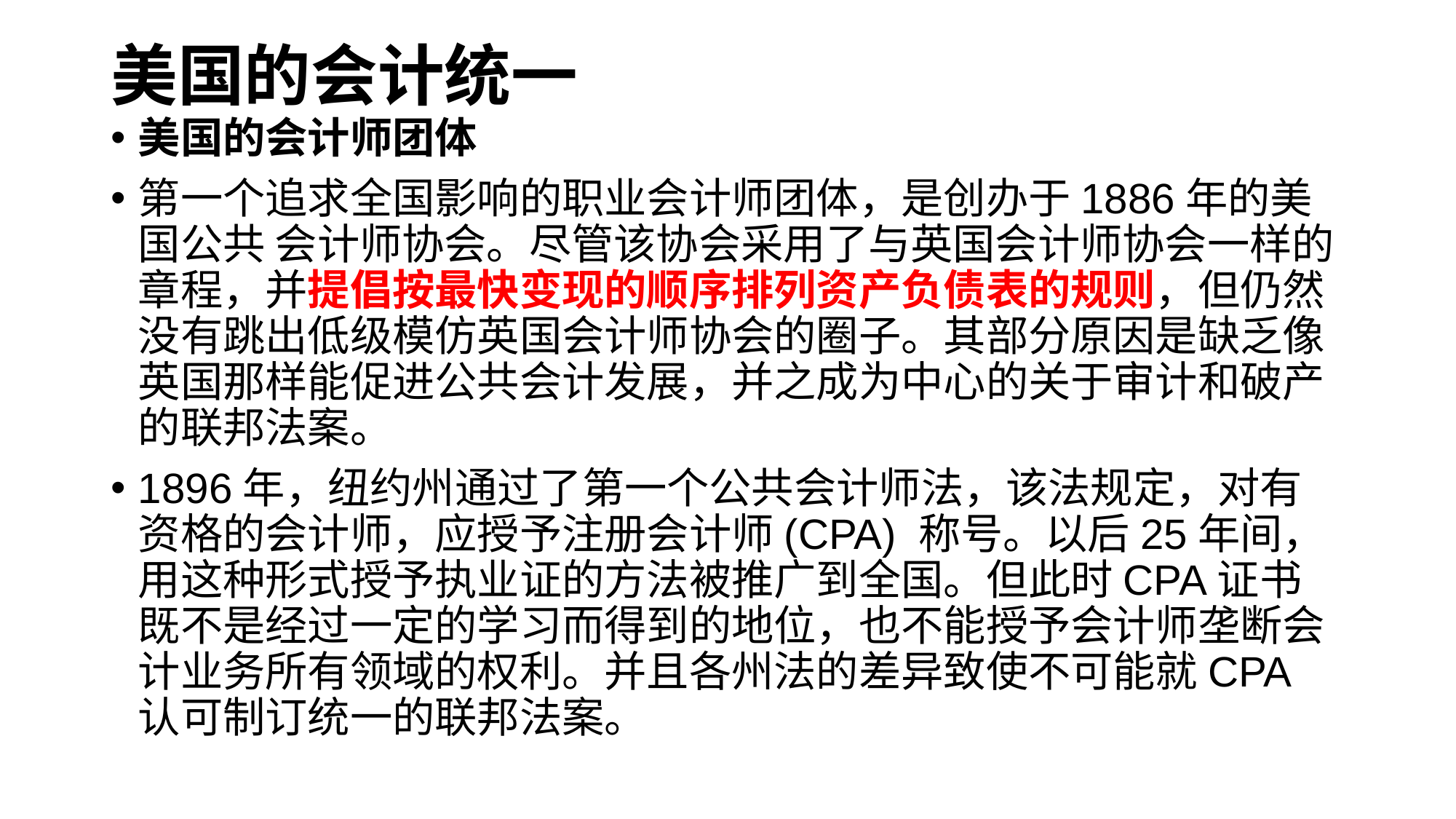

# 美国的会计统一
美国的会计师团体
第一个追求全国影响的职业会计师团体，是创办于1886年的美国公共 会计师协会。尽管该协会采用了与英国会计师协会一样的章程，并提倡按最快变现的顺序排列资产负债表的规则，但仍然没有跳出低级模仿英国会计师协会的圈子。其部分原因是缺乏像英国那样能促进公共会计发展，并之成为中心的关于审计和破产的联邦法案。
1896年，纽约州通过了第一个公共会计师法，该法规定，对有资格的会计师，应授予注册会计师(CPA) 称号。以后25年间，用这种形式授予执业证的方法被推广到全国。但此时CPA证书既不是经过一定的学习而得到的地位，也不能授予会计师垄断会计业务所有领域的权利。并且各州法的差异致使不可能就CPA认可制订统一的联邦法案。